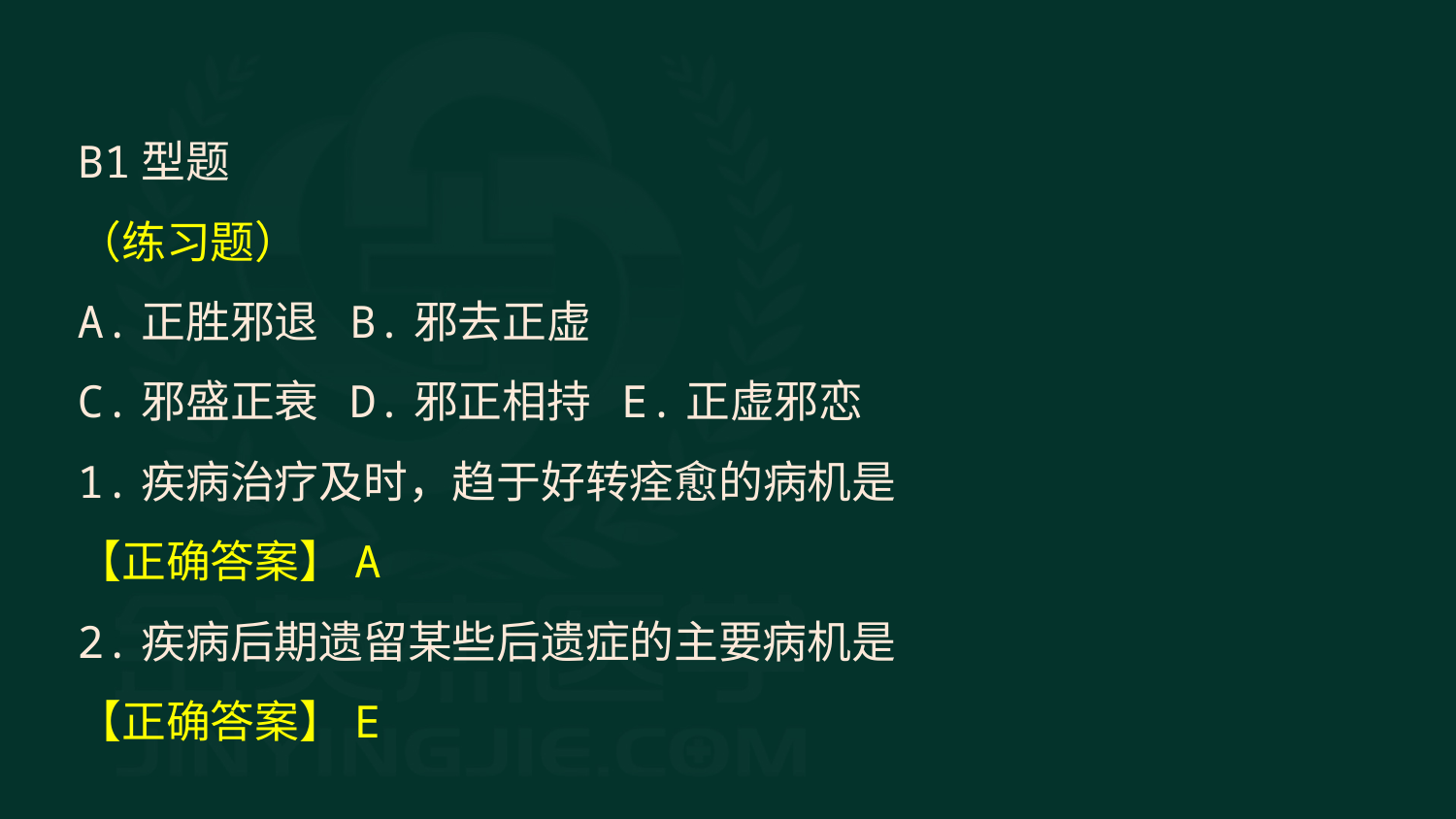

B1型题
（练习题）
A.正胜邪退  B.邪去正虚
C.邪盛正衰  D.邪正相持  E.正虚邪恋
1.疾病治疗及时，趋于好转痊愈的病机是
【正确答案】A
2.疾病后期遗留某些后遗症的主要病机是
【正确答案】E